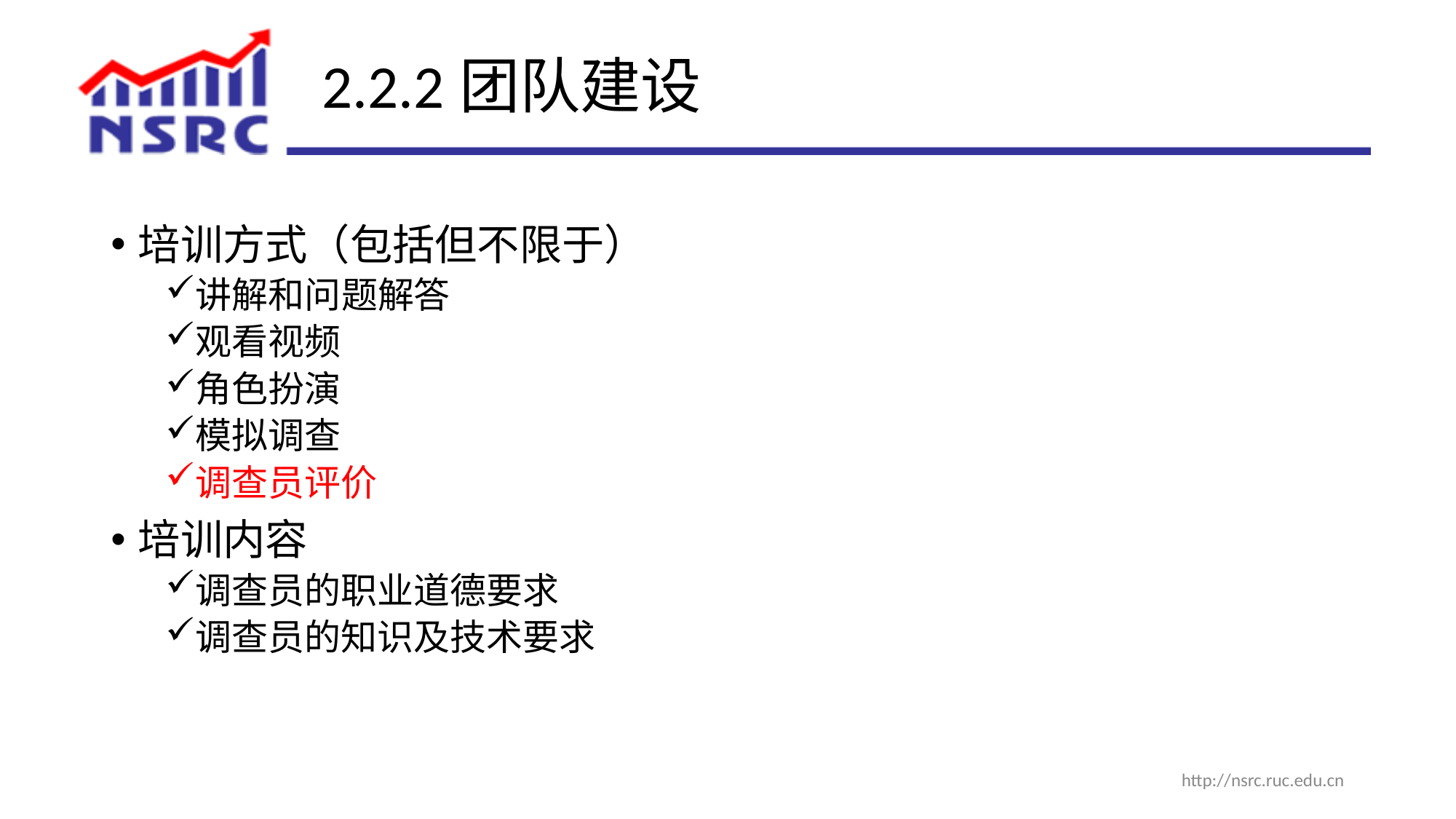

# 2.2.2团队建设
培训方式（包括但不限于）
讲解和问题解答
观看视频
角色扮演
模拟调查
调查员评价
培训内容
调查员的职业道德要求
调查员的知识及技术要求